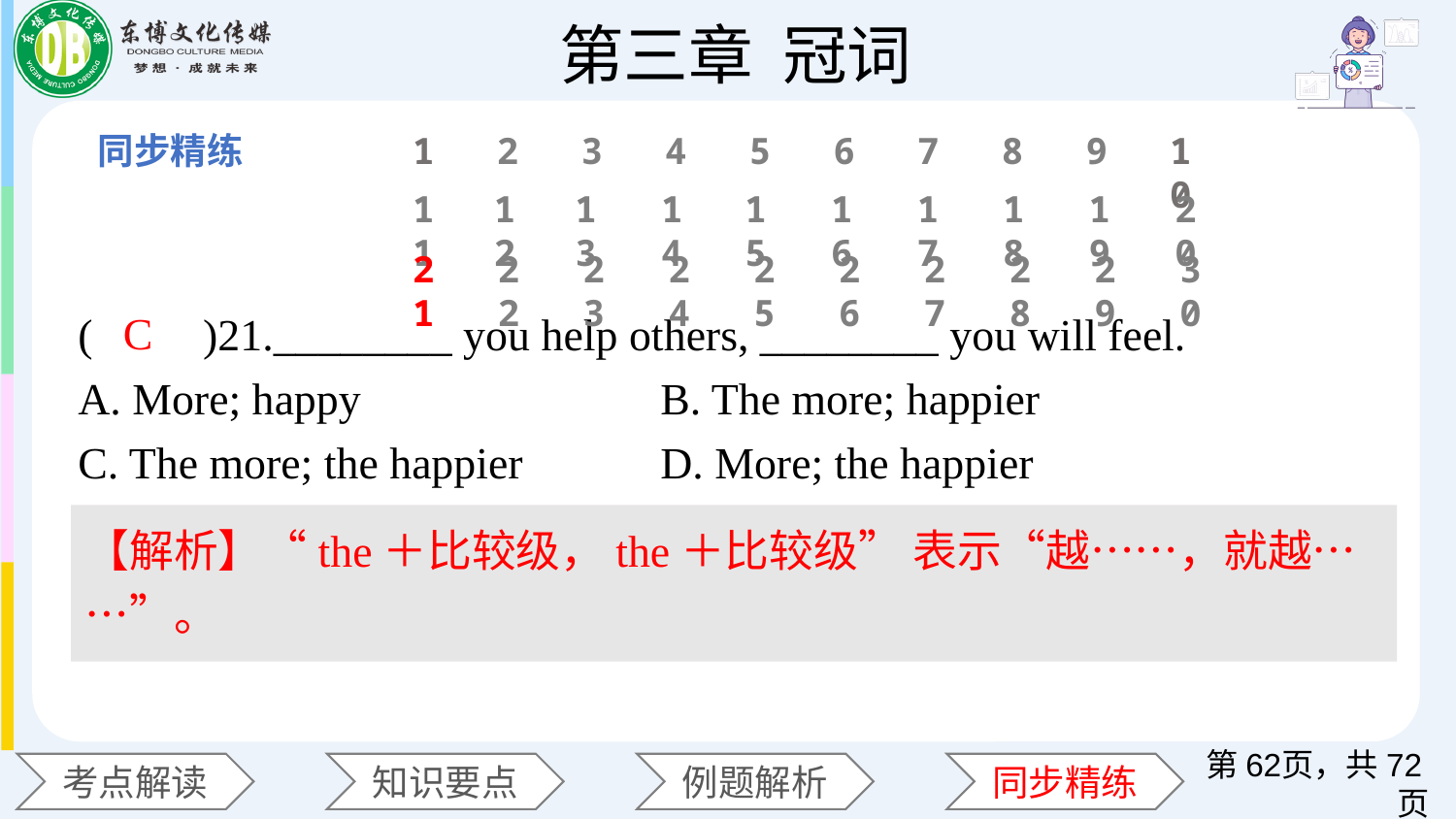

1
2
3
4
5
6
7
8
9
10
11
12
13
14
15
16
17
18
19
20
21
22
23
24
25
26
27
28
29
30
(　　)21.________ you help others, ________ you will feel.
A. More; happy    		B. The more; happier
C. The more; the happier    	D. More; the happier
C
【解析】“the＋比较级，the＋比较级” 表示“越……，就越……”。
第62页，共72页